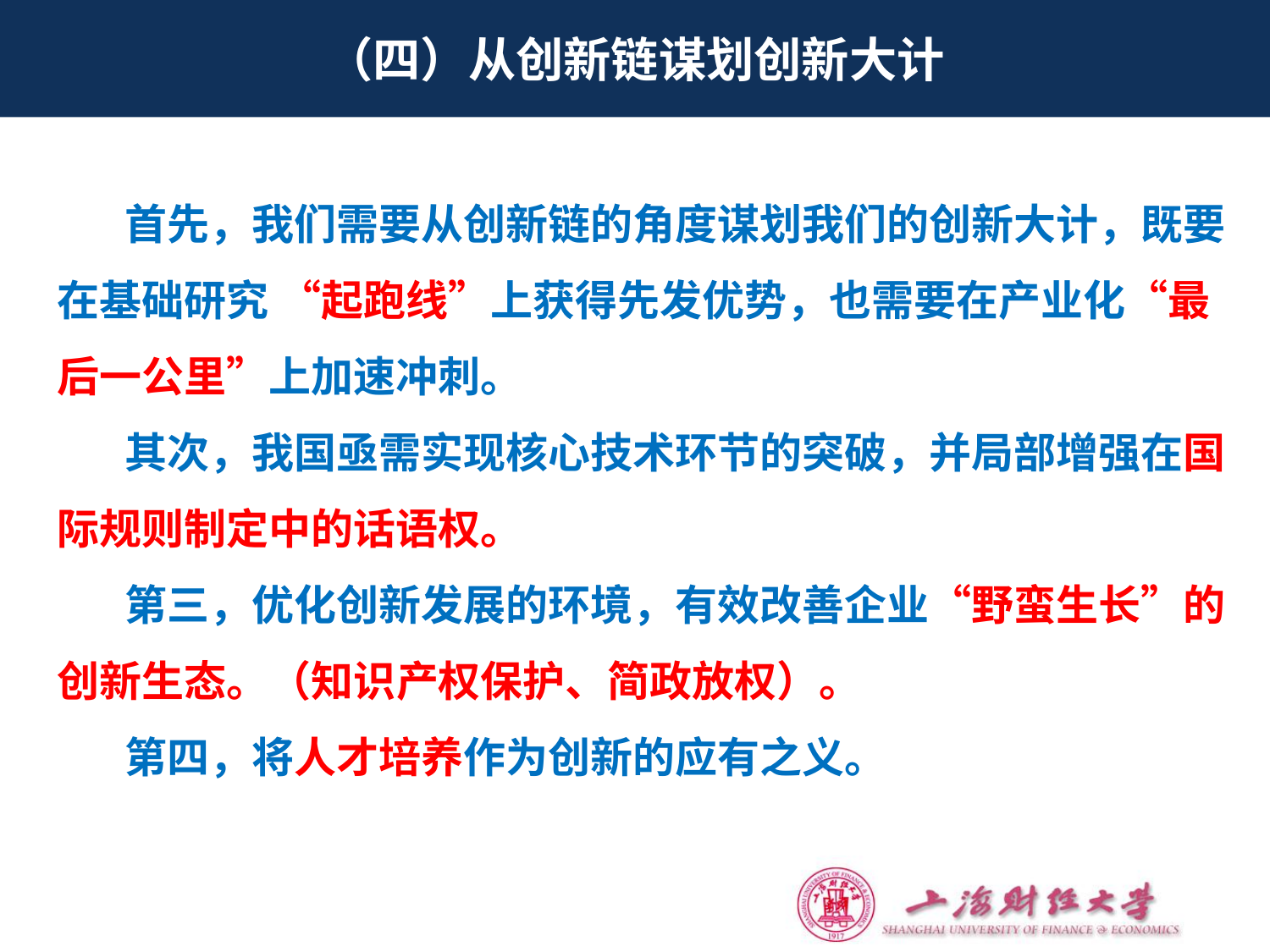

# （四）从创新链谋划创新大计
      首先，我们需要从创新链的角度谋划我们的创新大计，既要在基础研究 “起跑线”上获得先发优势，也需要在产业化“最后一公里”上加速冲刺。
      其次，我国亟需实现核心技术环节的突破，并局部增强在国际规则制定中的话语权。
      第三，优化创新发展的环境，有效改善企业“野蛮生长”的创新生态。（知识产权保护、简政放权）。
      第四，将人才培养作为创新的应有之义。